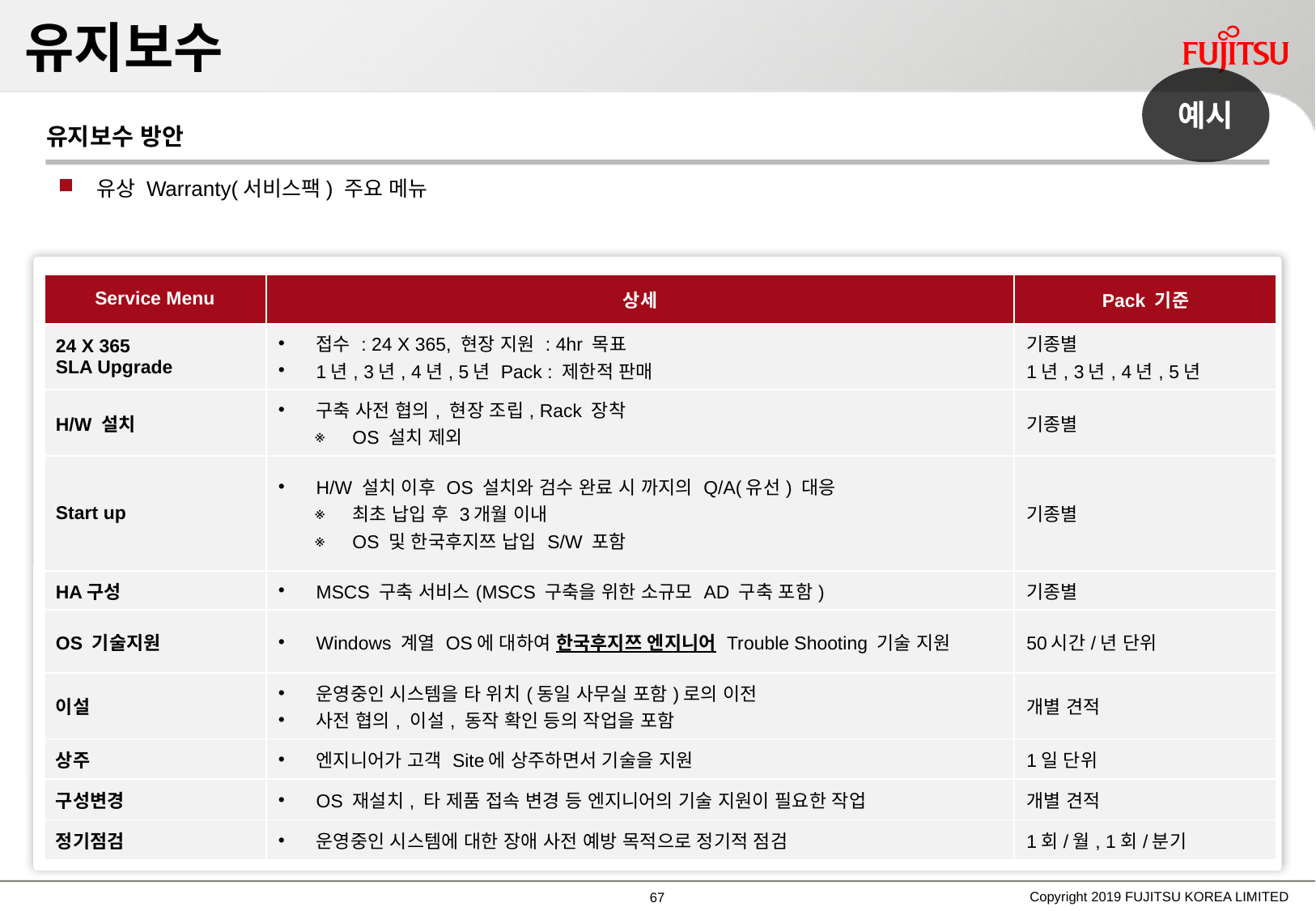

# 유지보수
예시
유지보수 방안
유상 Warranty(서비스팩) 주요 메뉴
| Service Menu | 상세 | Pack 기준 |
| --- | --- | --- |
| 24 X 365 SLA Upgrade | 접수 : 24 X 365, 현장 지원 : 4hr 목표 1년, 3년, 4년, 5년 Pack : 제한적 판매 | 기종별 1년, 3년, 4년, 5년 |
| H/W 설치 | 구축 사전 협의, 현장 조립, Rack 장착 OS 설치 제외 | 기종별 |
| Start up | H/W 설치 이후 OS 설치와 검수 완료 시 까지의 Q/A(유선) 대응 최초 납입 후 3개월 이내 OS 및 한국후지쯔 납입 S/W 포함 | 기종별 |
| HA구성 | MSCS 구축 서비스(MSCS 구축을 위한 소규모 AD 구축 포함) | 기종별 |
| OS 기술지원 | Windows 계열 OS에 대하여 한국후지쯔 엔지니어 Trouble Shooting 기술 지원 | 50시간/년 단위 |
| 이설 | 운영중인 시스템을 타 위치(동일 사무실 포함)로의 이전 사전 협의, 이설, 동작 확인 등의 작업을 포함 | 개별 견적 |
| 상주 | 엔지니어가 고객 Site에 상주하면서 기술을 지원 | 1일 단위 |
| 구성변경 | OS 재설치, 타 제품 접속 변경 등 엔지니어의 기술 지원이 필요한 작업 | 개별 견적 |
| 정기점검 | 운영중인 시스템에 대한 장애 사전 예방 목적으로 정기적 점검 | 1회/월, 1회/분기 |
67